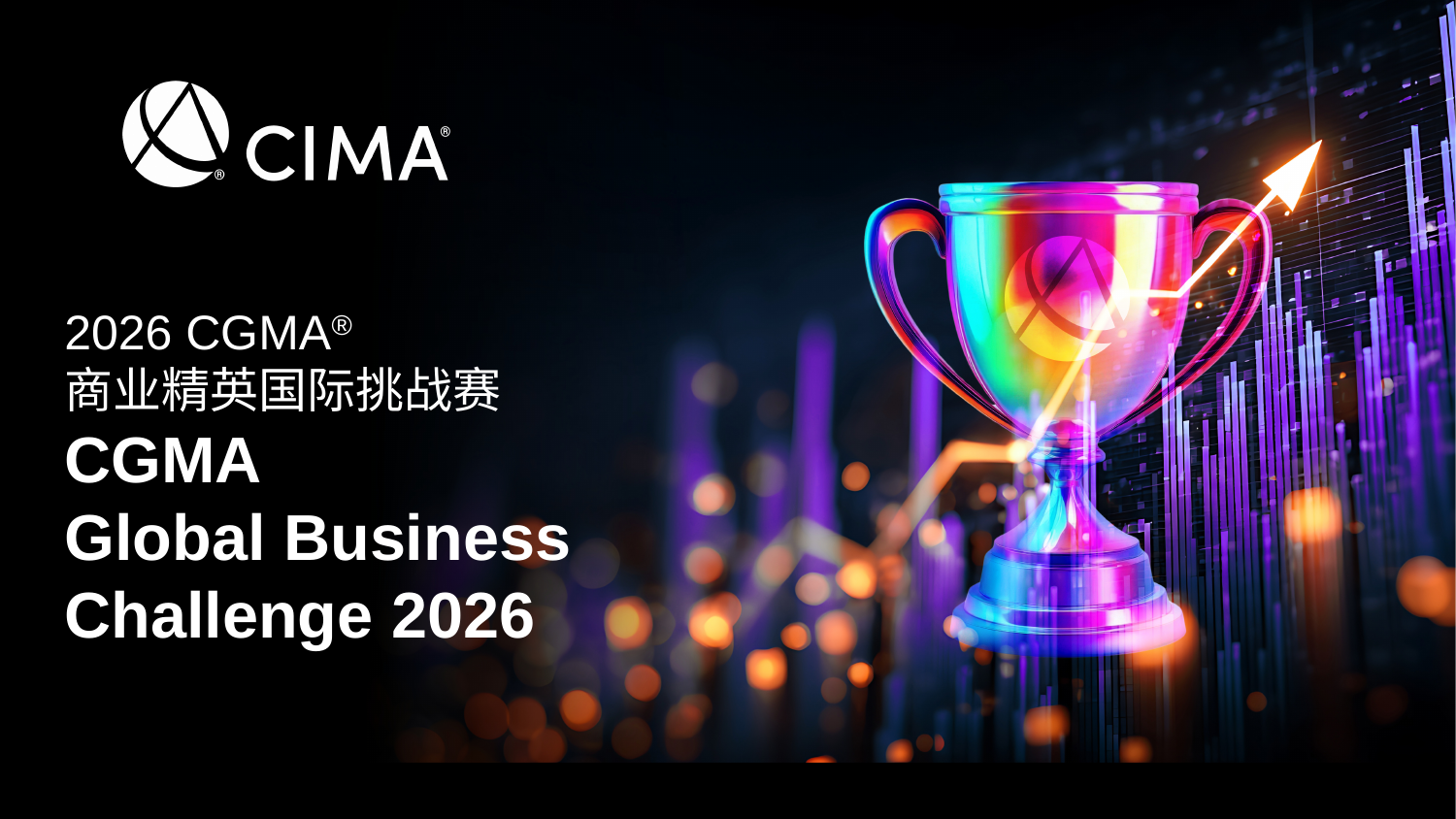

2026 CGMA®
商业精英国际挑战赛
CGMA
Global Business
Challenge 2026